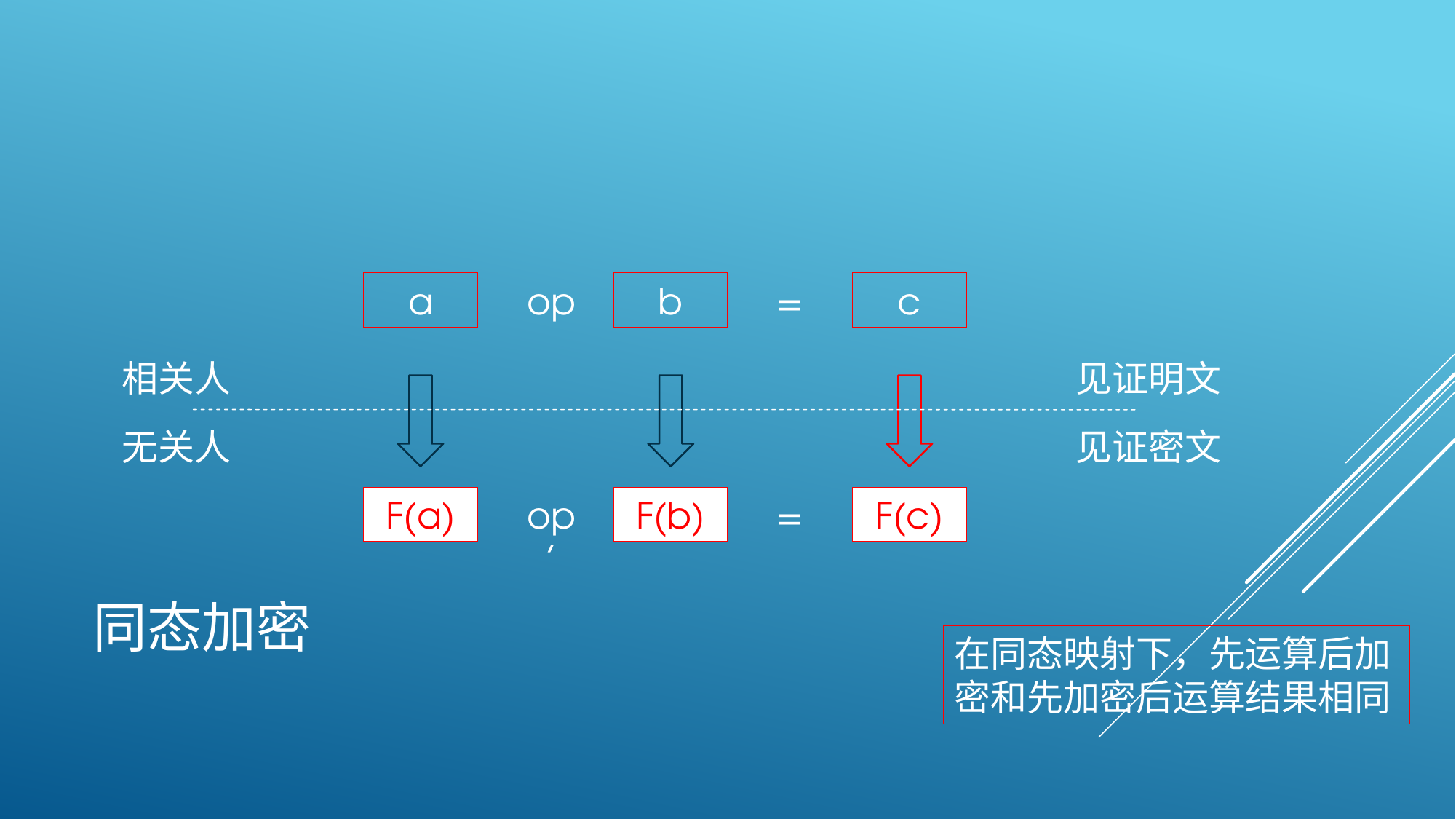

a
op
b
=
c
相关人
见证明文

无关人
见证密文
F(a)
op’
F(b)
=
F(c)
# 同态加密
在同态映射下，先运算后加密和先加密后运算结果相同